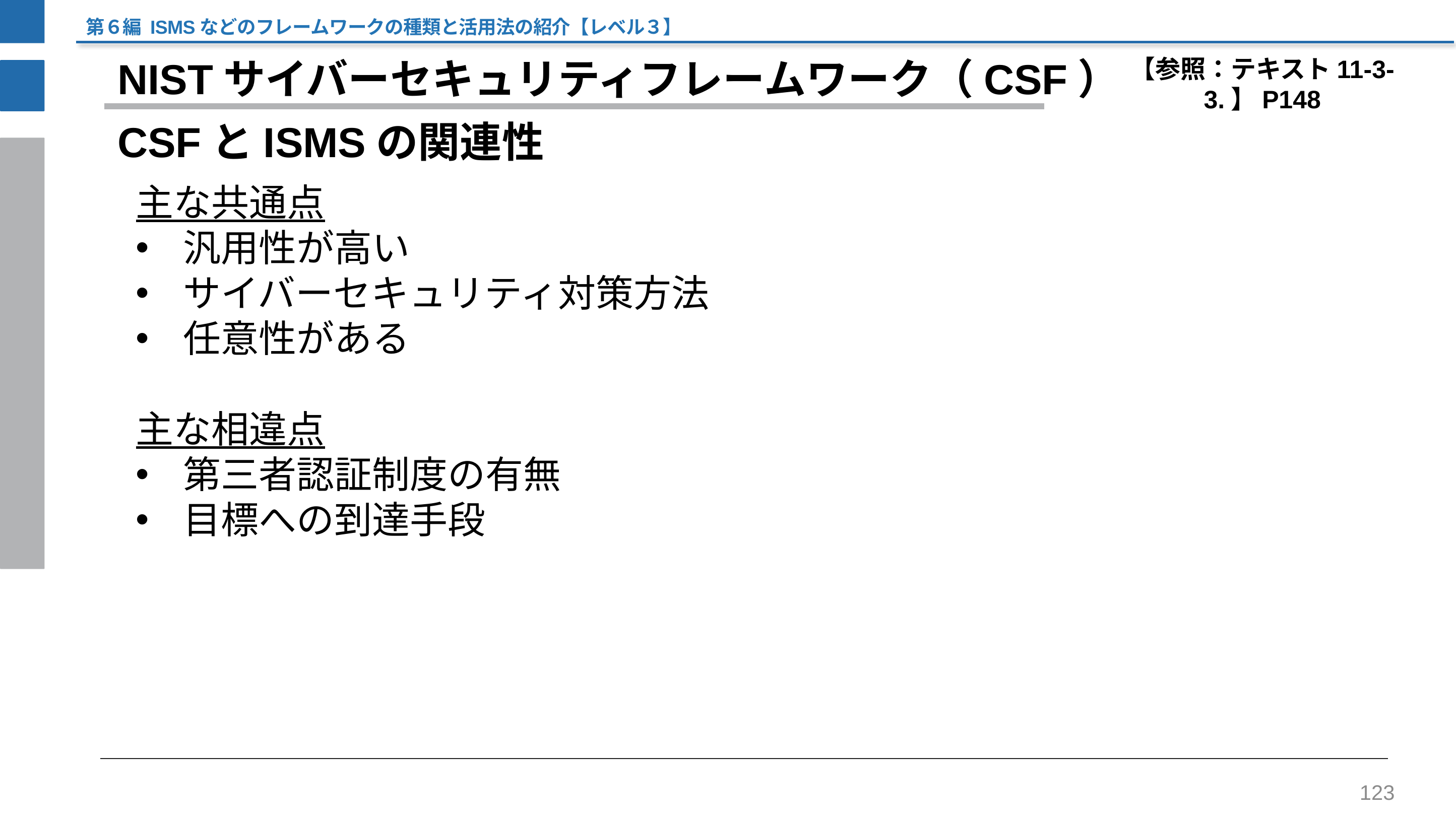

第６編 ISMSなどのフレームワークの種類と活用法の紹介【レベル３】
【参照：テキスト11-3-3.】P148
NISTサイバーセキュリティフレームワーク（CSF）
CSFとISMSの関連性
主な共通点
汎用性が高い
サイバーセキュリティ対策方法
任意性がある

主な相違点
第三者認証制度の有無
目標への到達手段
123